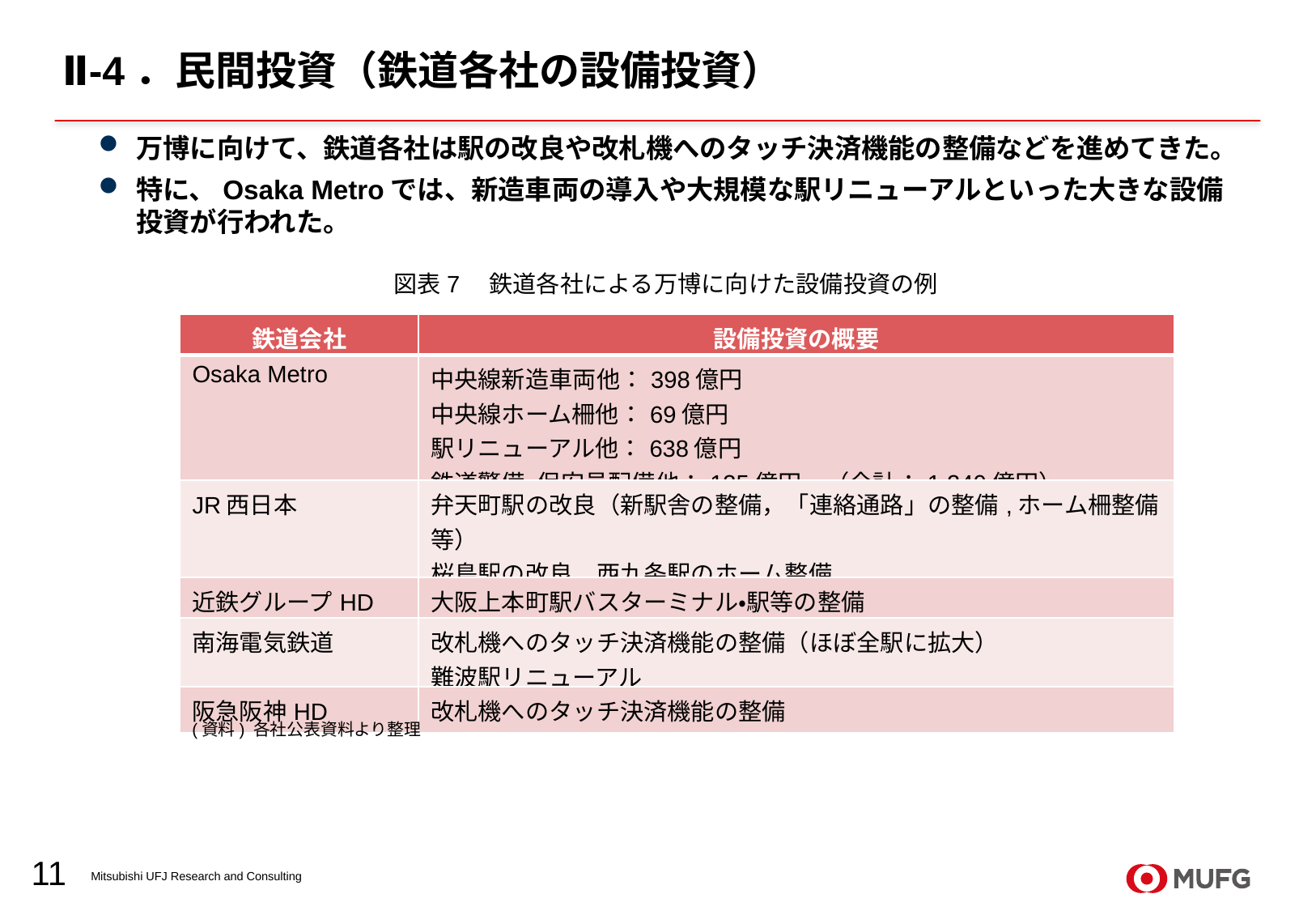

# Ⅱ-4．民間投資（鉄道各社の設備投資）

万博に向けて、鉄道各社は駅の改良や改札機へのタッチ決済機能の整備などを進めてきた。
特に、Osaka Metroでは、新造車両の導入や大規模な駅リニューアルといった大きな設備投資が行われた。
図表7　鉄道各社による万博に向けた設備投資の例
| 鉄道会社 | 設備投資の概要 |
| --- | --- |
| Osaka Metro | 中央線新造車両他：398億円 中央線ホーム柵他：69億円 駅リニューアル他：638億円 鉄道警備･保安員配備他：135億円　（合計：1,240億円） |
| JR西日本 | 弁天町駅の改良（新駅舎の整備，「連絡通路」の整備,ホーム柵整備等） 桜島駅の改良，西九条駅のホーム整備 |
| 近鉄グループHD | 大阪上本町駅バスターミナル・駅等の整備 |
| 南海電気鉄道 | 改札機へのタッチ決済機能の整備（ほぼ全駅に拡大） 難波駅リニューアル |
| 阪急阪神HD | 改札機へのタッチ決済機能の整備 |
※ 鉄道各社の発表資料から抜粋して整理中
(資料) 各社公表資料より整理